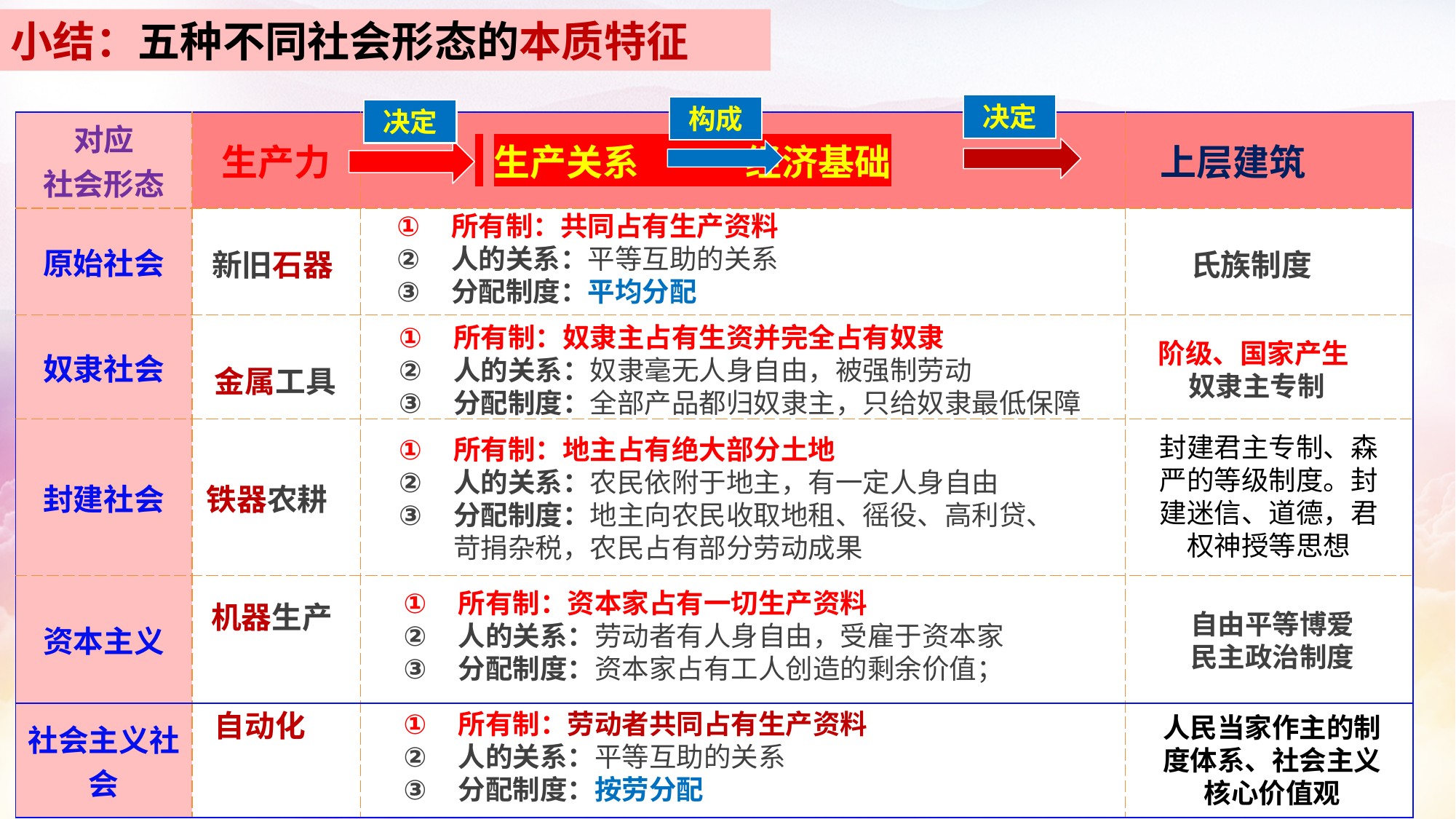

小结：五种不同社会形态的本质特征
决定

构成

决定

| 对应 社会形态 | 生产力 | 生产关系 经济基础 | 上层建筑 |
| --- | --- | --- | --- |
| 原始社会 |  |  |  |
| 奴隶社会 |  |  |  |
| 封建社会 |  |  |  |
| 资本主义 |  |  |  |
| 社会主义社会 |  |  |  |
所有制：共同占有生产资料
人的关系：平等互助的关系
分配制度：平均分配
新旧石器
氏族制度
所有制：奴隶主占有生资并完全占有奴隶
人的关系：奴隶毫无人身自由，被强制劳动
分配制度：全部产品都归奴隶主，只给奴隶最低保障
阶级、国家产生
奴隶主专制
金属工具
封建君主专制、森严的等级制度。封建迷信、道德，君权神授等思想
所有制：地主占有绝大部分土地
人的关系：农民依附于地主，有一定人身自由
分配制度：地主向农民收取地租、徭役、高利贷、苛捐杂税，农民占有部分劳动成果
铁器农耕
所有制：资本家占有一切生产资料
人的关系：劳动者有人身自由，受雇于资本家
分配制度：资本家占有工人创造的剩余价值；
机器生产
自由平等博爱
民主政治制度
所有制：劳动者共同占有生产资料
人的关系：平等互助的关系
分配制度：按劳分配
自动化
人民当家作主的制度体系、社会主义核心价值观